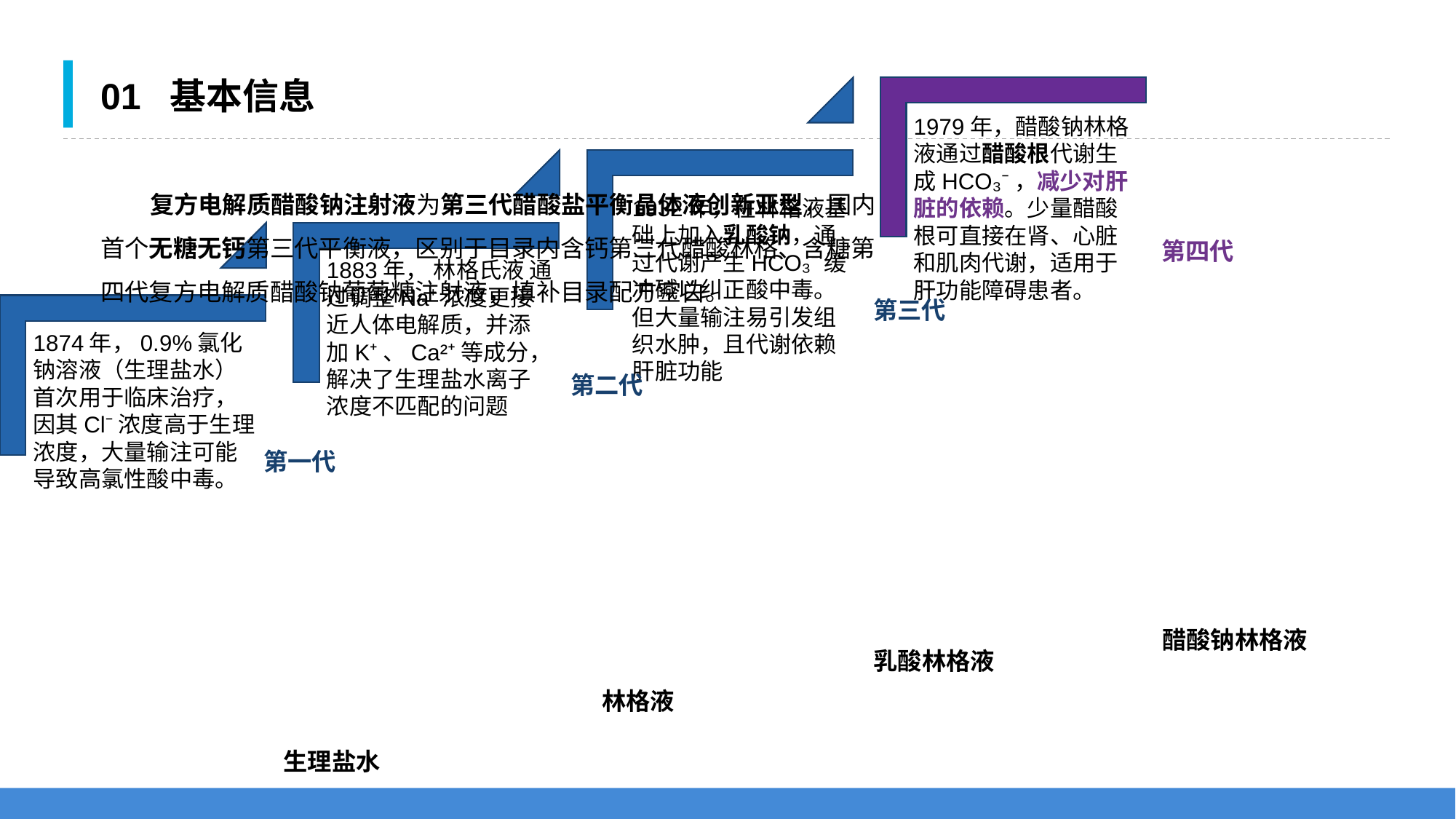

01  基本信息
        复方电解质醋酸钠注射液为第三代醋酸盐平衡晶体液创新亚型，国内首个无糖无钙第三代平衡液，区别于目录内含钙第三代醋酸林格、含糖第四代复方电解质醋酸钠葡萄糖注射液，填补目录配方空白。
1874年，0.9%氯化钠溶液（生理盐水）首次用于临床治疗，因其Cl⁻浓度高于生理浓度，大量输注可能导致高氯性酸中毒。
1883年， 林格氏液 通过调整Na⁺浓度更接近人体电解质，并添加K⁺、Ca²⁺等成分，解决了生理盐水离子浓度不匹配的问题
1932年，在林格液基础上加入乳酸钠，通过代谢产生HCO₃⁻缓冲碱以纠正酸中毒。但大量输注易引发组织水肿，且代谢依赖肝脏功能
1979年，醋酸钠林格液通过醋酸根代谢生成HCO₃⁻，减少对肝脏的依赖。少量醋酸根可直接在肾、心脏和肌肉代谢，适用于肝功能障碍患者。
第四代
第三代
第二代
第一代
醋酸钠林格液
乳酸林格液
林格液
生理盐水